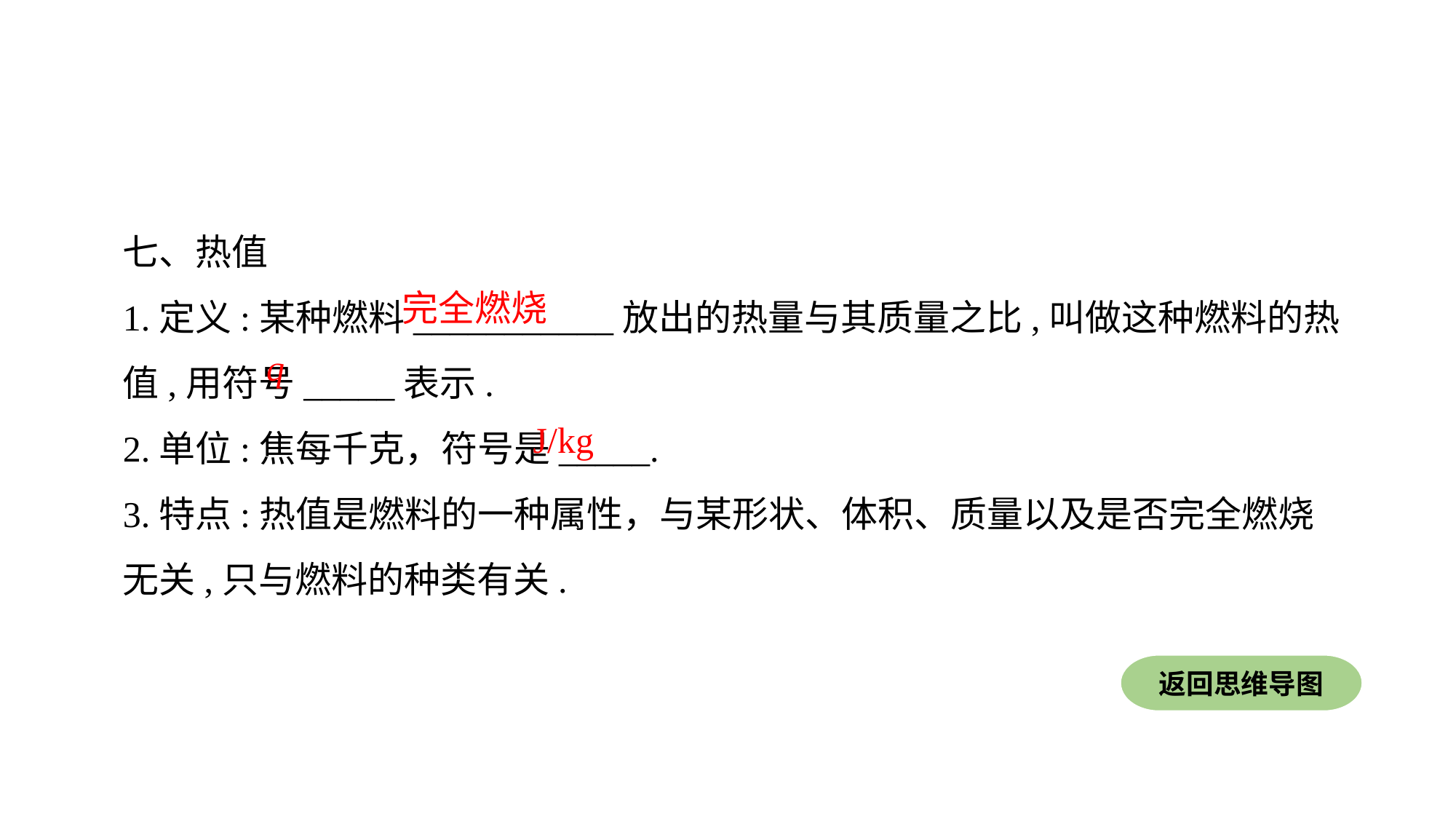

七、热值
1.定义:某种燃料___________放出的热量与其质量之比,叫做这种燃料的热值,用符号_____表示.
2.单位:焦每千克，符号是_____.
3.特点:热值是燃料的一种属性，与某形状、体积、质量以及是否完全燃烧无关,只与燃料的种类有关.
完全燃烧
q
J/kg
返回思维导图